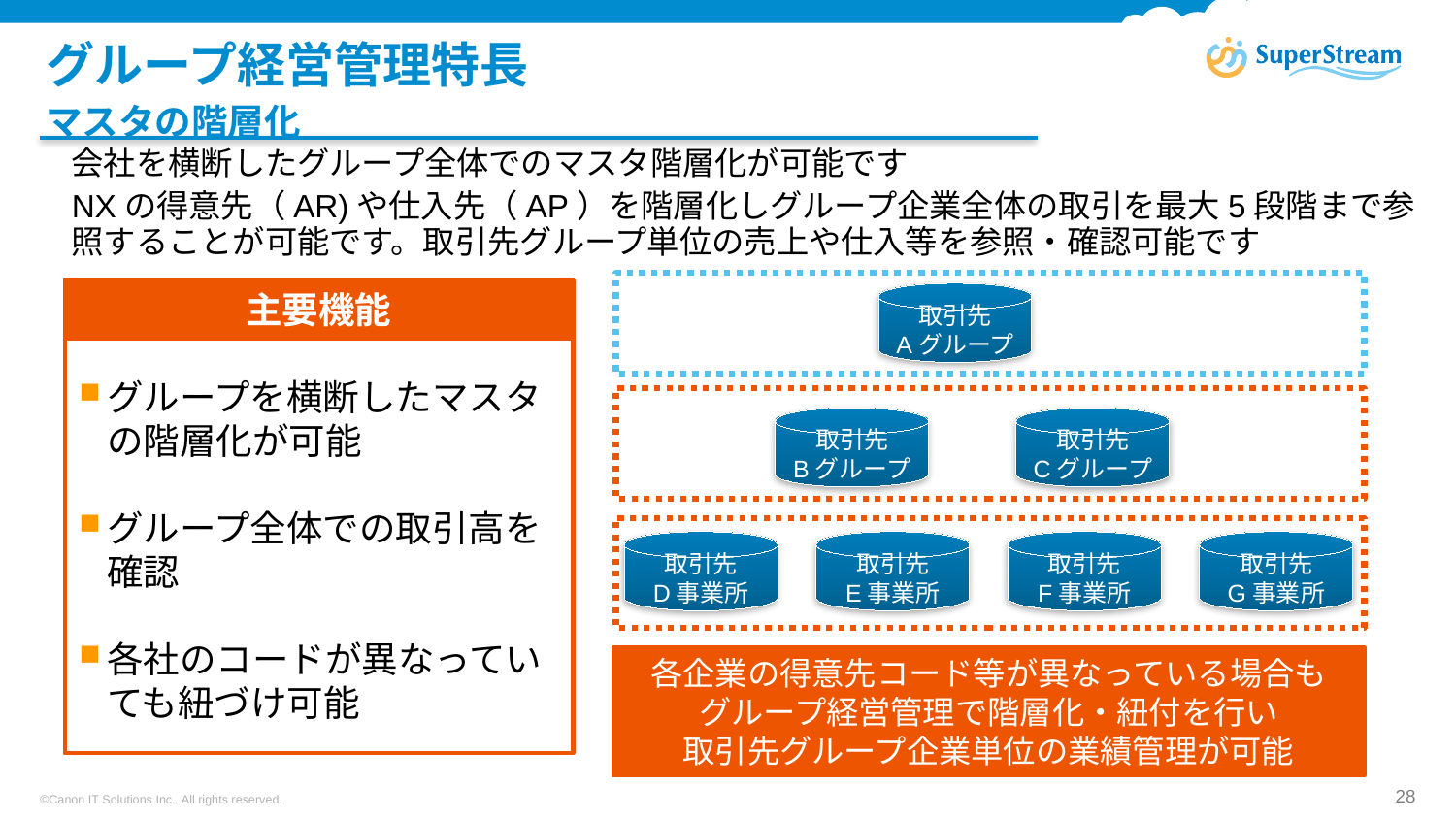

# グループ経営管理特長
マスタの階層化

会社を横断したグループ全体でのマスタ階層化が可能です
NXの得意先（AR)や仕入先（AP）を階層化しグループ企業全体の取引を最大5段階まで参照することが可能です。取引先グループ単位の売上や仕入等を参照・確認可能です

主要機能

グループを横断したマスタの階層化が可能

グループ全体での取引高を確認

各社のコードが異なっていても紐づけ可能

取引先
Aグループ

取引先
Bグループ
取引先
Cグループ
取引先
C社

取引先
D事業所
取引先
E事業所
取引先
F事業所
取引先
G事業所
取引先
D事業所
各企業の得意先コード等が異なっている場合も
グループ経営管理で階層化・紐付を行い
取引先グループ企業単位の業績管理が可能
©Canon IT Solutions Inc.  All rights reserved.
28